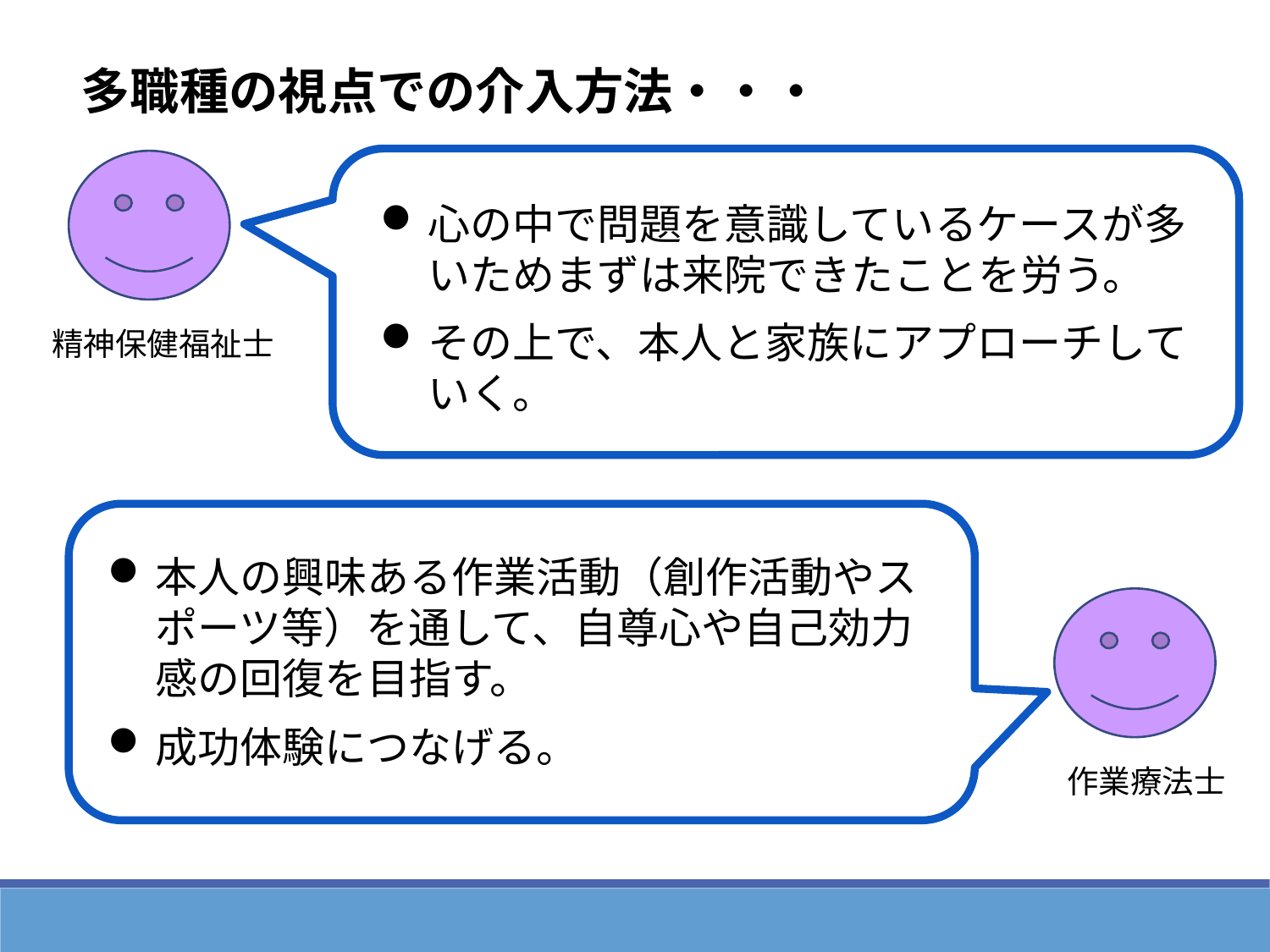

多職種の視点での介入方法・・・

心の中で問題を意識しているケースが多いためまずは来院できたことを労う。
その上で、本人と家族にアプローチしていく。
精神保健福祉士

本人の興味ある作業活動（創作活動やスポーツ等）を通して、自尊心や自己効力感の回復を目指す。
成功体験につなげる。

作業療法士